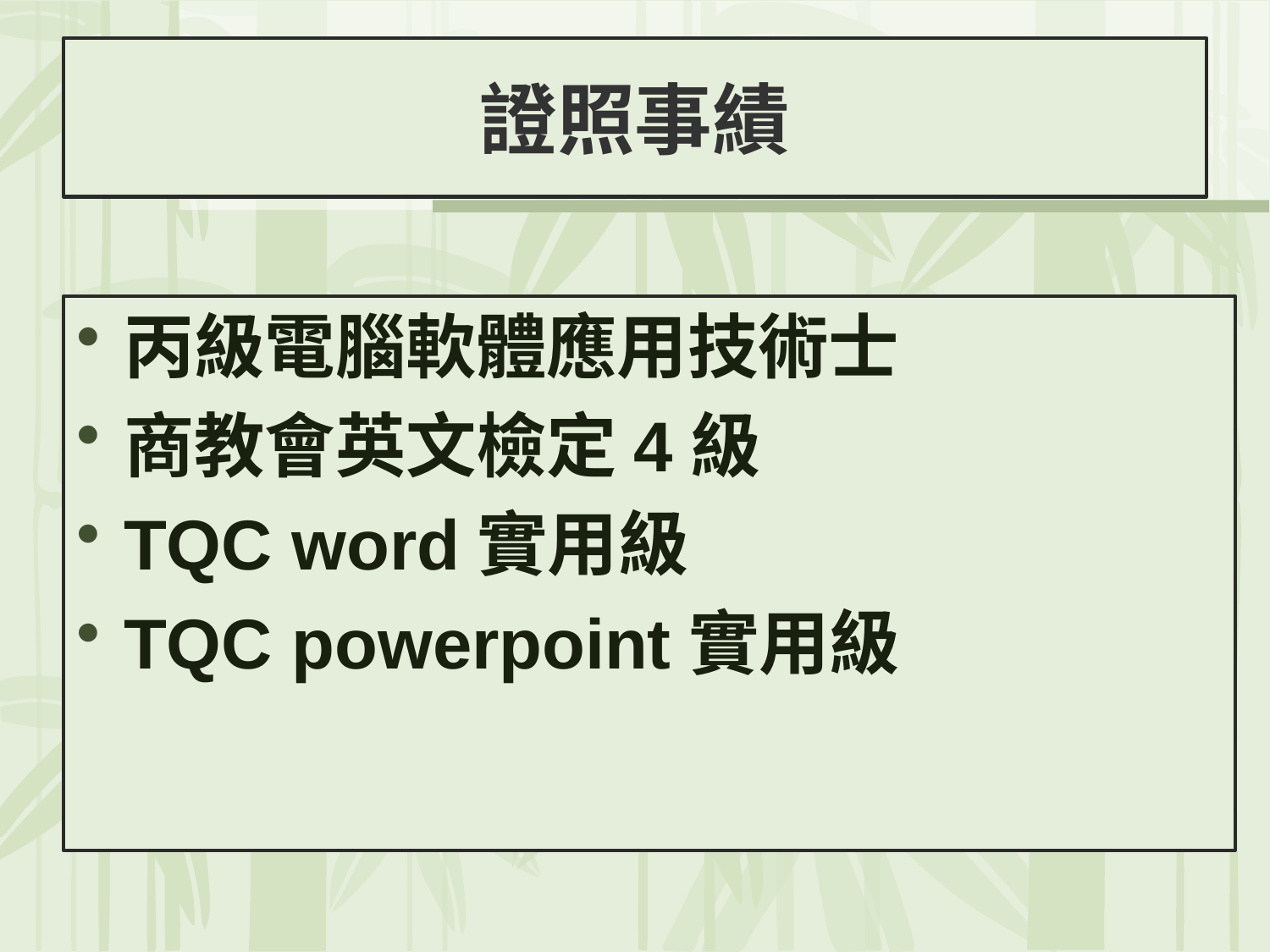

# 證照事績
丙級電腦軟體應用技術士
商教會英文檢定4級
TQC word實用級
TQC powerpoint實用級